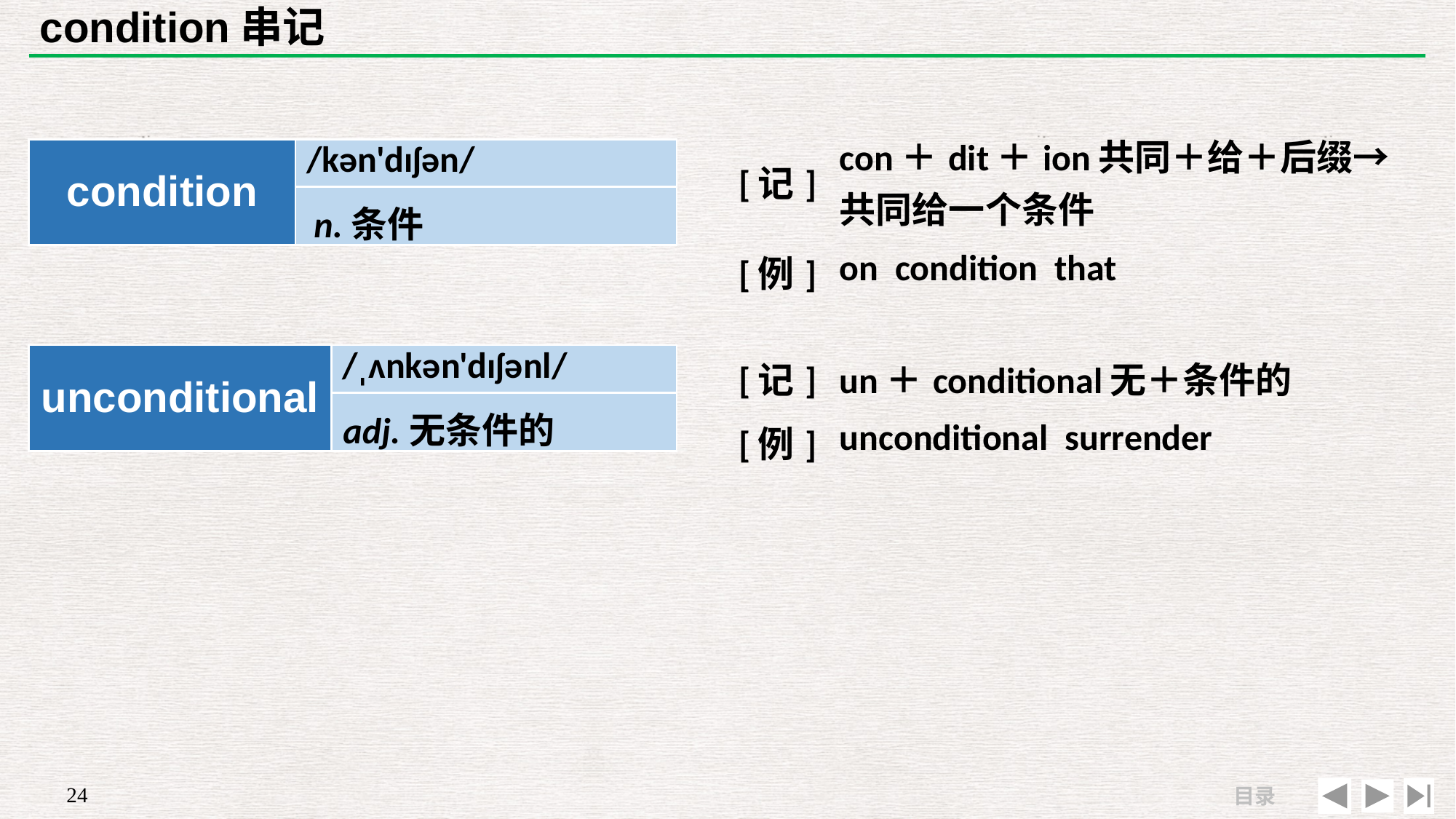

# condition串记

| [记] | con＋dit＋ion共同＋给＋后缀→ 共同给一个条件 |
| --- | --- |
| [例] | on condition that |
| condition | /kən'dɪʃən/ |
| --- | --- |
|  |  |
n.条件
| unconditional | /ˌʌnkən'dɪʃənl/ |
| --- | --- |
|  |  |
| [记] | un＋conditional无＋条件的 |
| --- | --- |
| [例] | unconditional surrender |
adj.无条件的